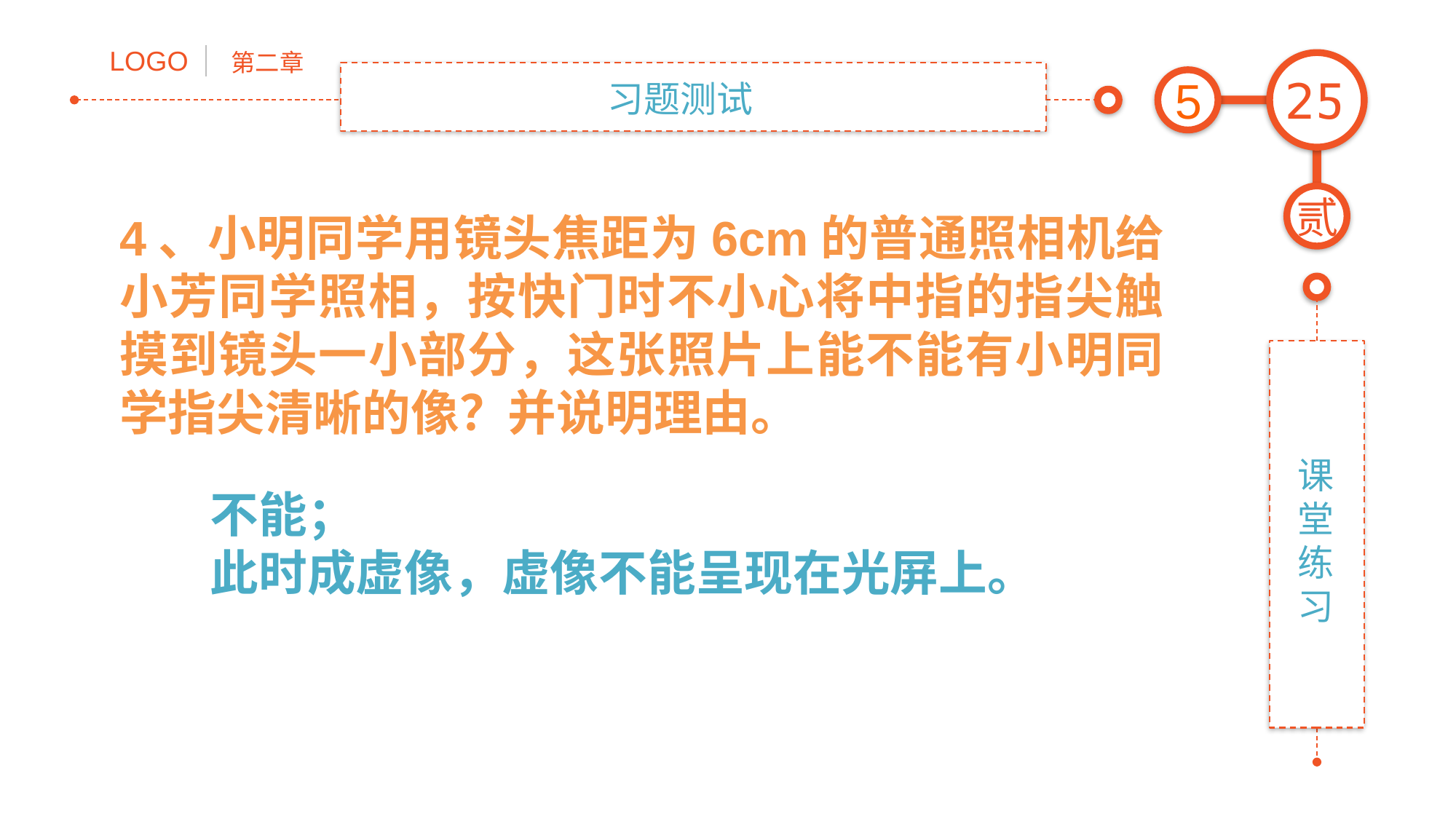

5
习题测试
4、小明同学用镜头焦距为6cm的普通照相机给小芳同学照相，按快门时不小心将中指的指尖触摸到镜头一小部分，这张照片上能不能有小明同学指尖清晰的像？并说明理由。
课堂练习
不能；
此时成虚像，虚像不能呈现在光屏上。